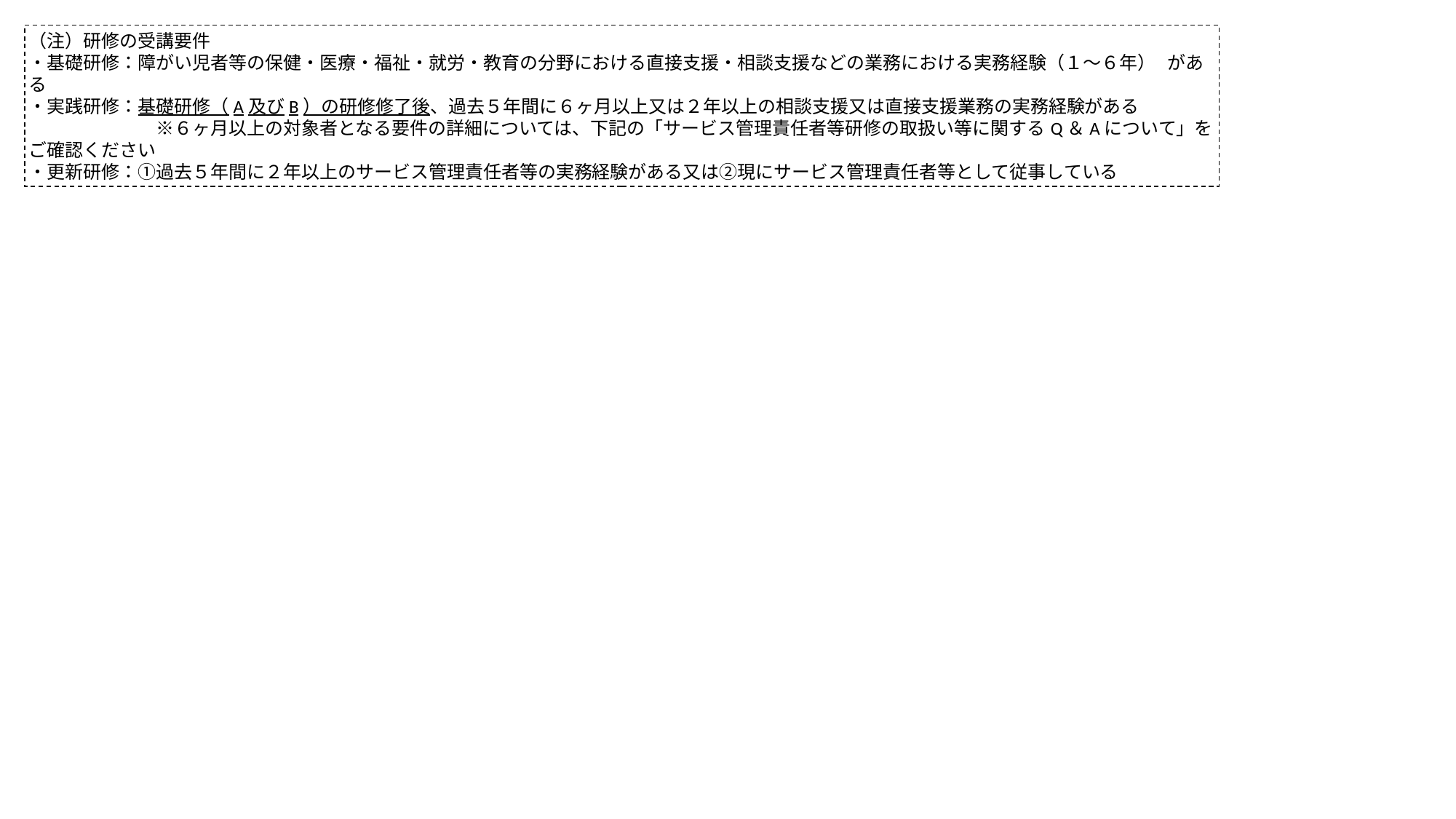

（注）研修の受講要件
・基礎研修：障がい児者等の保健・医療・福祉・就労・教育の分野における直接支援・相談支援などの業務における実務経験（１～６年）   がある
・実践研修：基礎研修（A及びB）の研修修了後、過去５年間に６ヶ月以上又は２年以上の相談支援又は直接支援業務の実務経験がある
　　　　　　　※６ヶ月以上の対象者となる要件の詳細については、下記の「サービス管理責任者等研修の取扱い等に関するQ＆Aについて」をご確認ください
・更新研修：①過去５年間に２年以上のサービス管理責任者等の実務経験がある又は②現にサービス管理責任者等として従事している